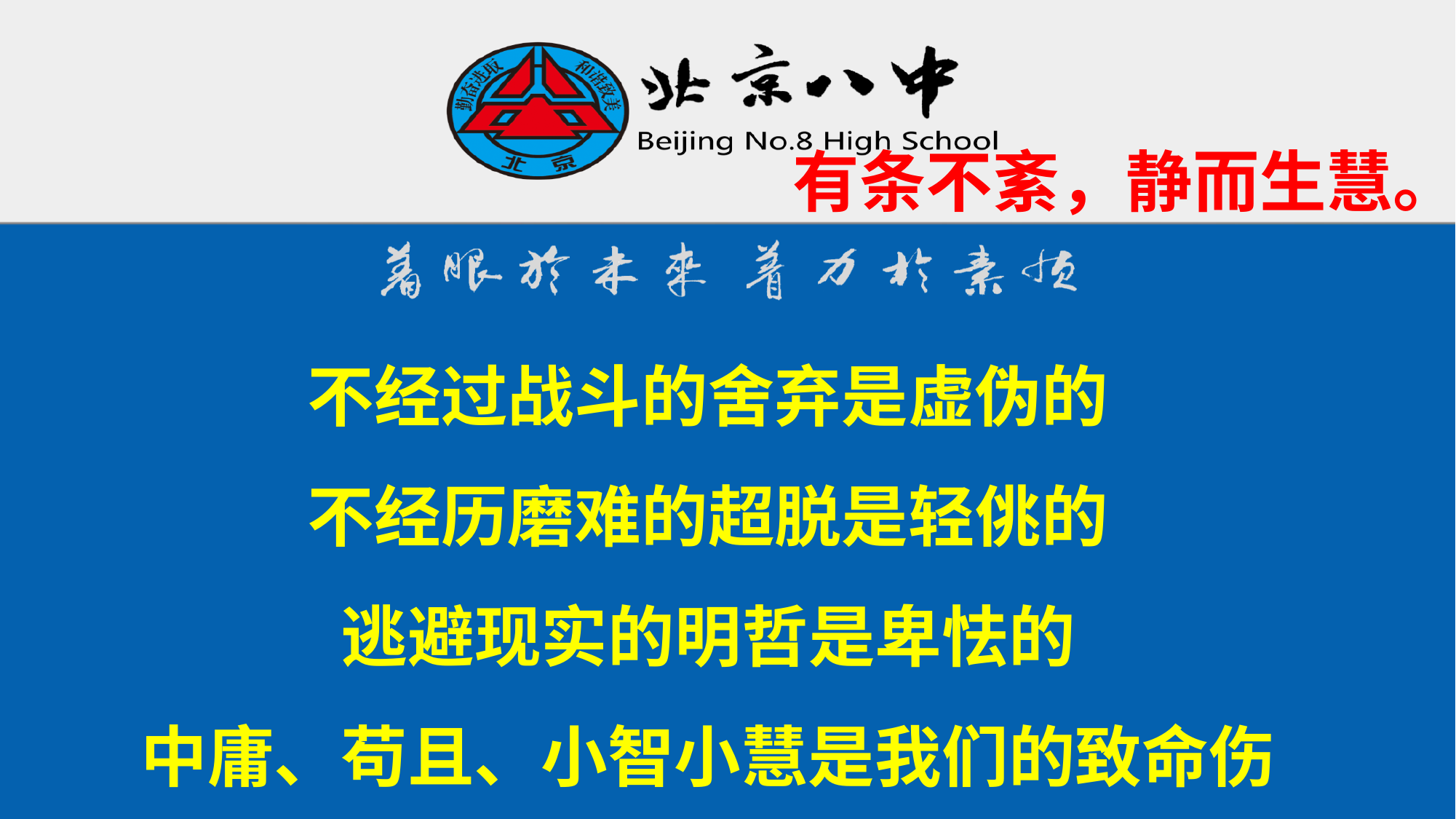

有条不紊，静而生慧。
不经过战斗的舍弃是虚伪的
不经历磨难的超脱是轻佻的
逃避现实的明哲是卑怯的
中庸、苟且、小智小慧是我们的致命伤